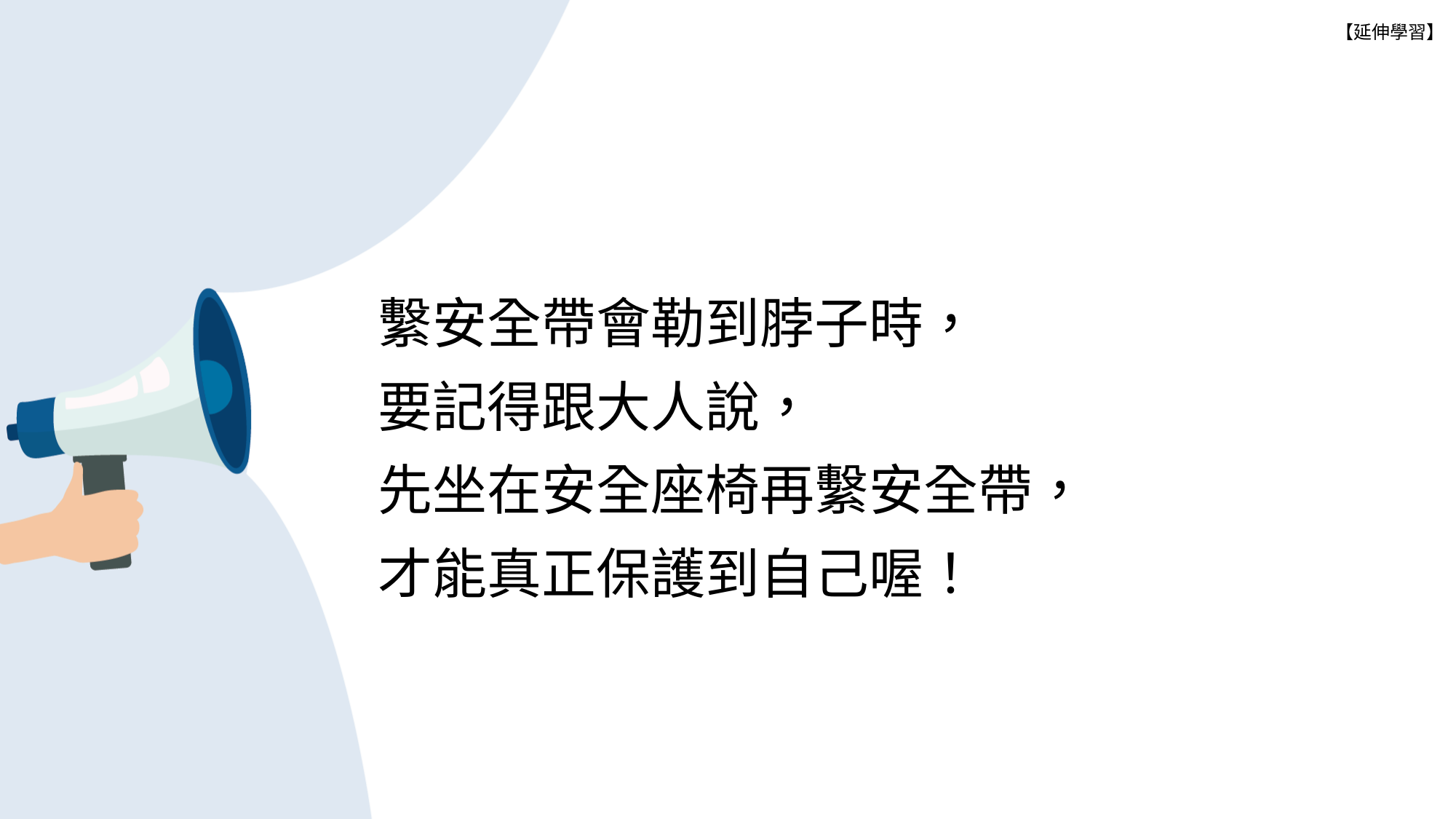

【延伸學習】
繫安全帶會勒到脖子時，
要記得跟大人說，
先坐在安全座椅再繫安全帶，
才能真正保護到自己喔！